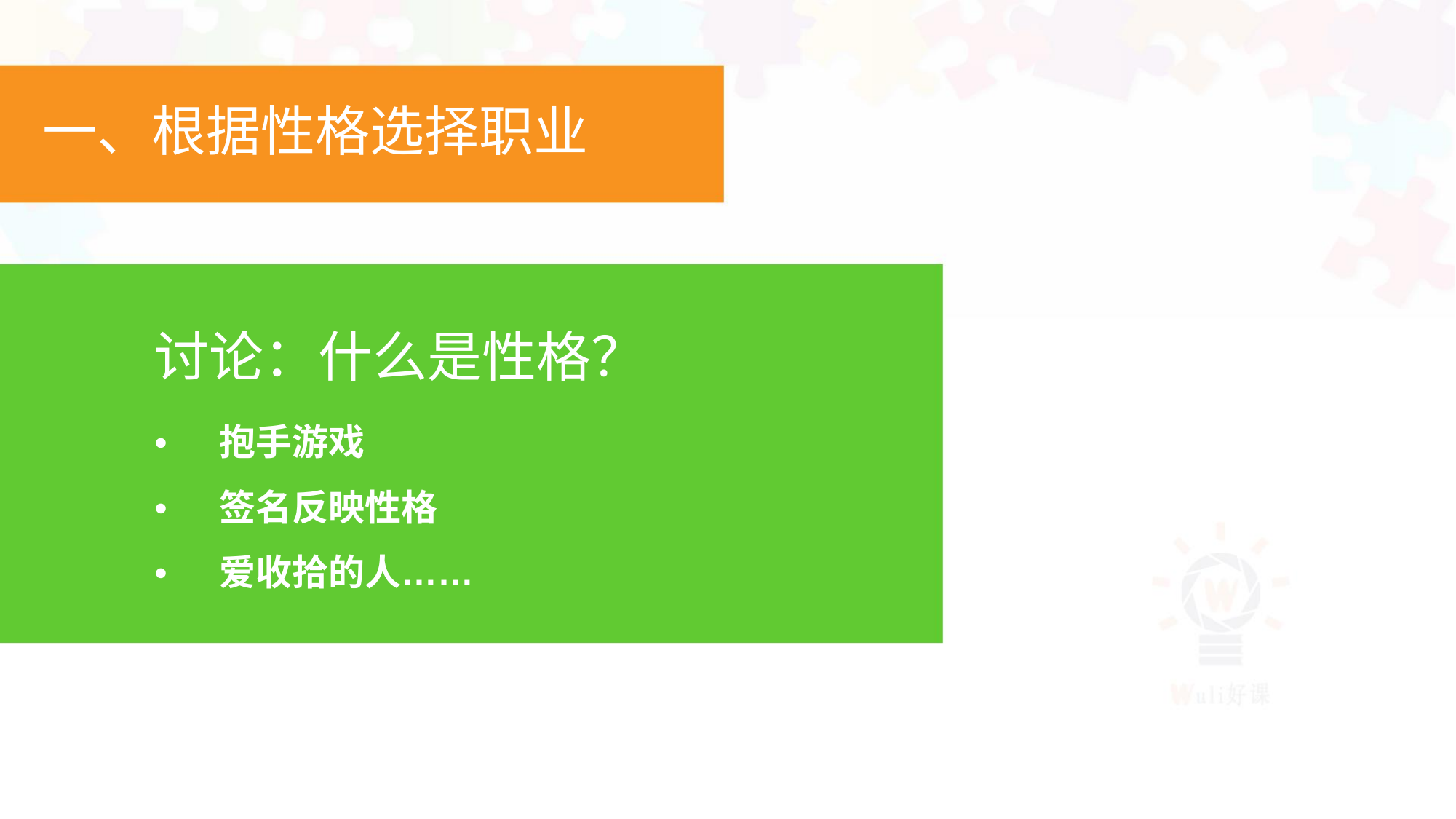

一、根据性格选择职业
讨论：什么是性格？
• 抱手游戏
• 签名反映性格
• 爱收拾的人……